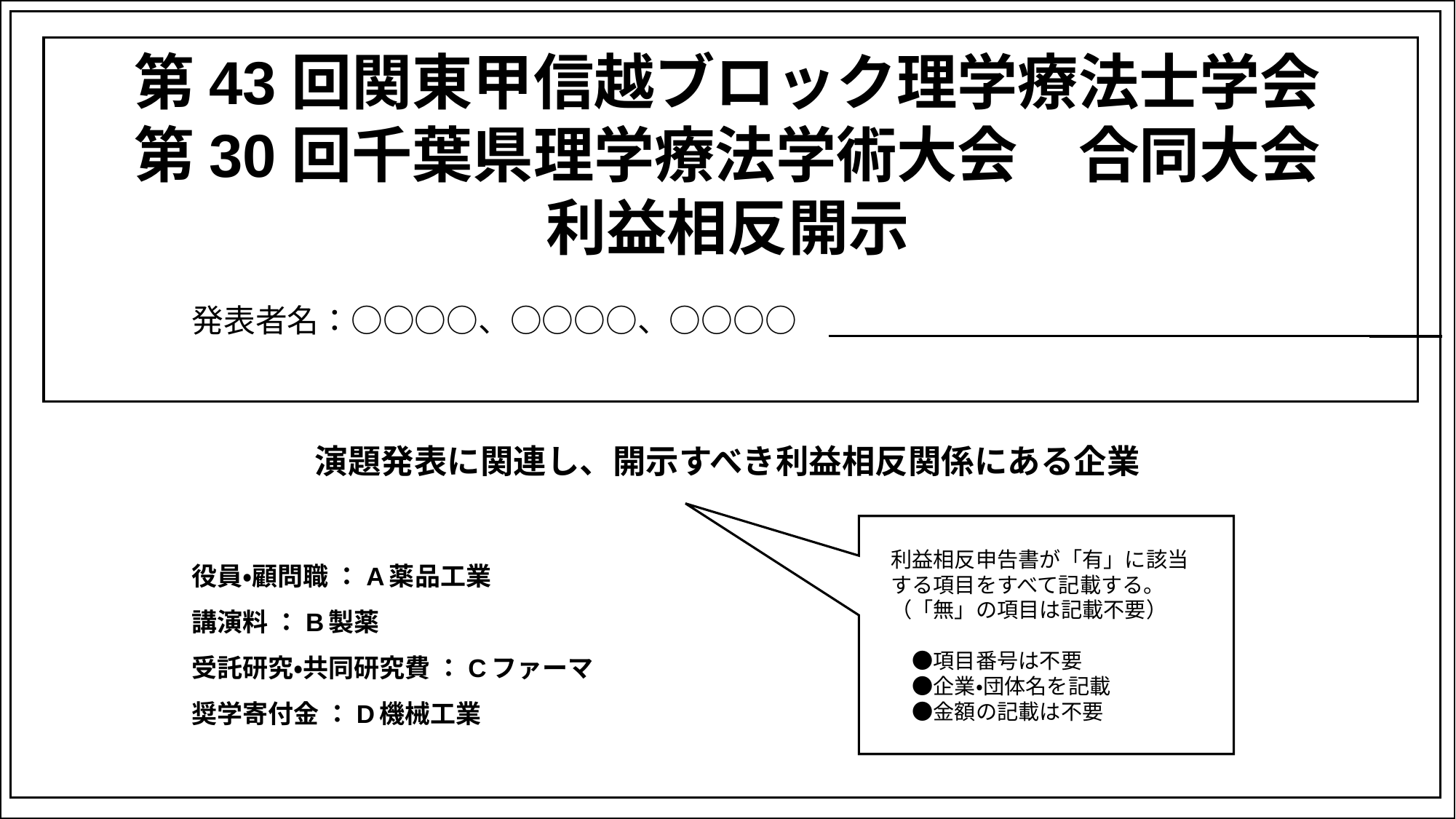

第43回関東甲信越ブロック理学療法士学会
第30回千葉県理学療法学術大会　合同大会
利益相反開示

発表者名：○○○○、○○○○、○○○○
演題発表に関連し、開示すべき利益相反関係にある企業
　利益相反申告書が「有」に該当
　する項目をすべて記載する。
　（「無」の項目は記載不要）

　　●項目番号は不要
　　●企業・団体名を記載
　　●金額の記載は不要
役員・顧問職 ：A薬品工業
講演料 ：B製薬
受託研究・共同研究費 ：Cファーマ
奨学寄付金 ：D機械工業